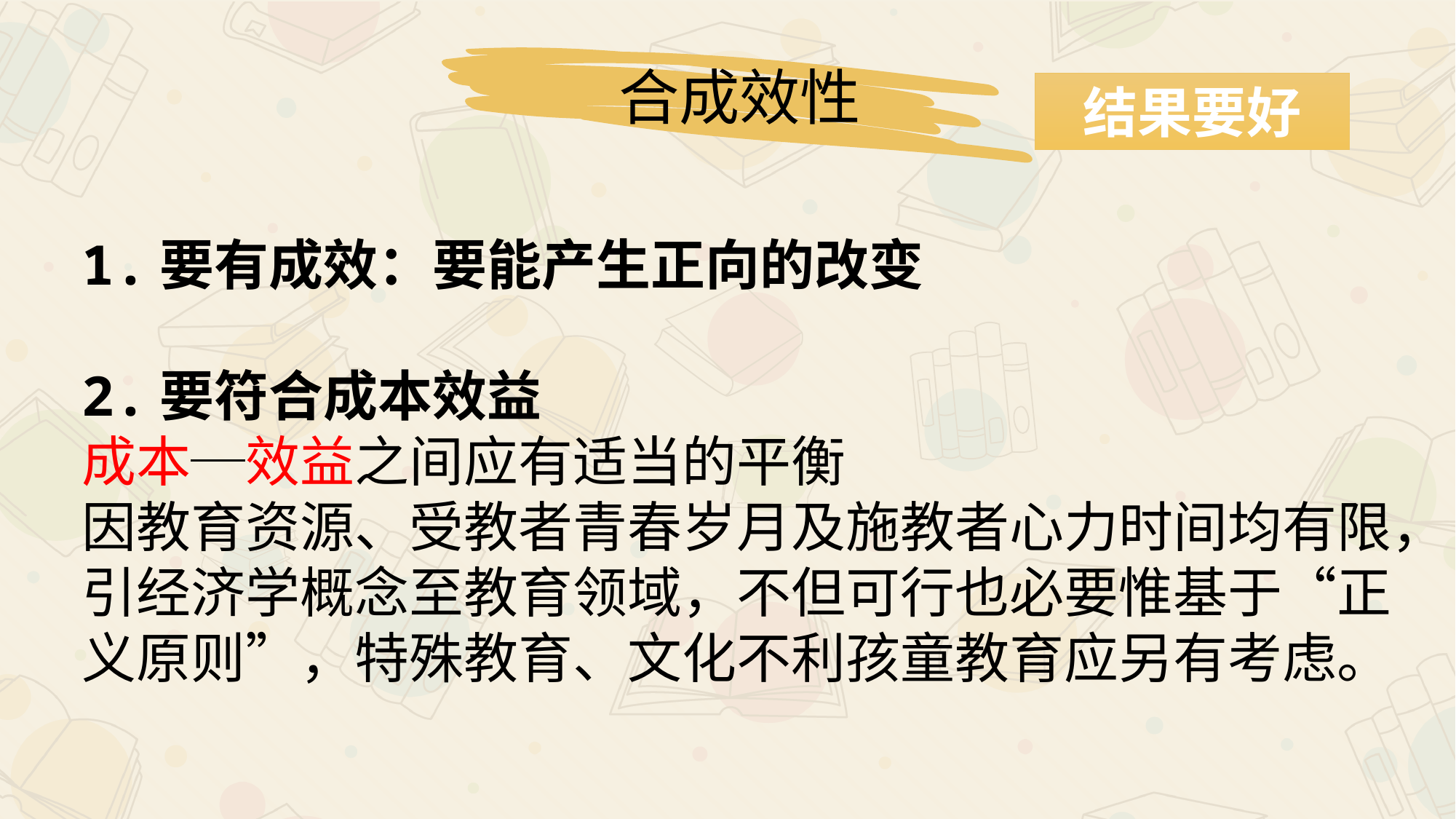

合成效性
结果要好
1.要有成效：要能产生正向的改变

2.要符合成本效益
成本─效益之间应有适当的平衡
因教育资源、受教者青春岁月及施教者心力时间均有限，
引经济学概念至教育领域，不但可行也必要惟基于“正
义原则”，特殊教育、文化不利孩童教育应另有考虑。